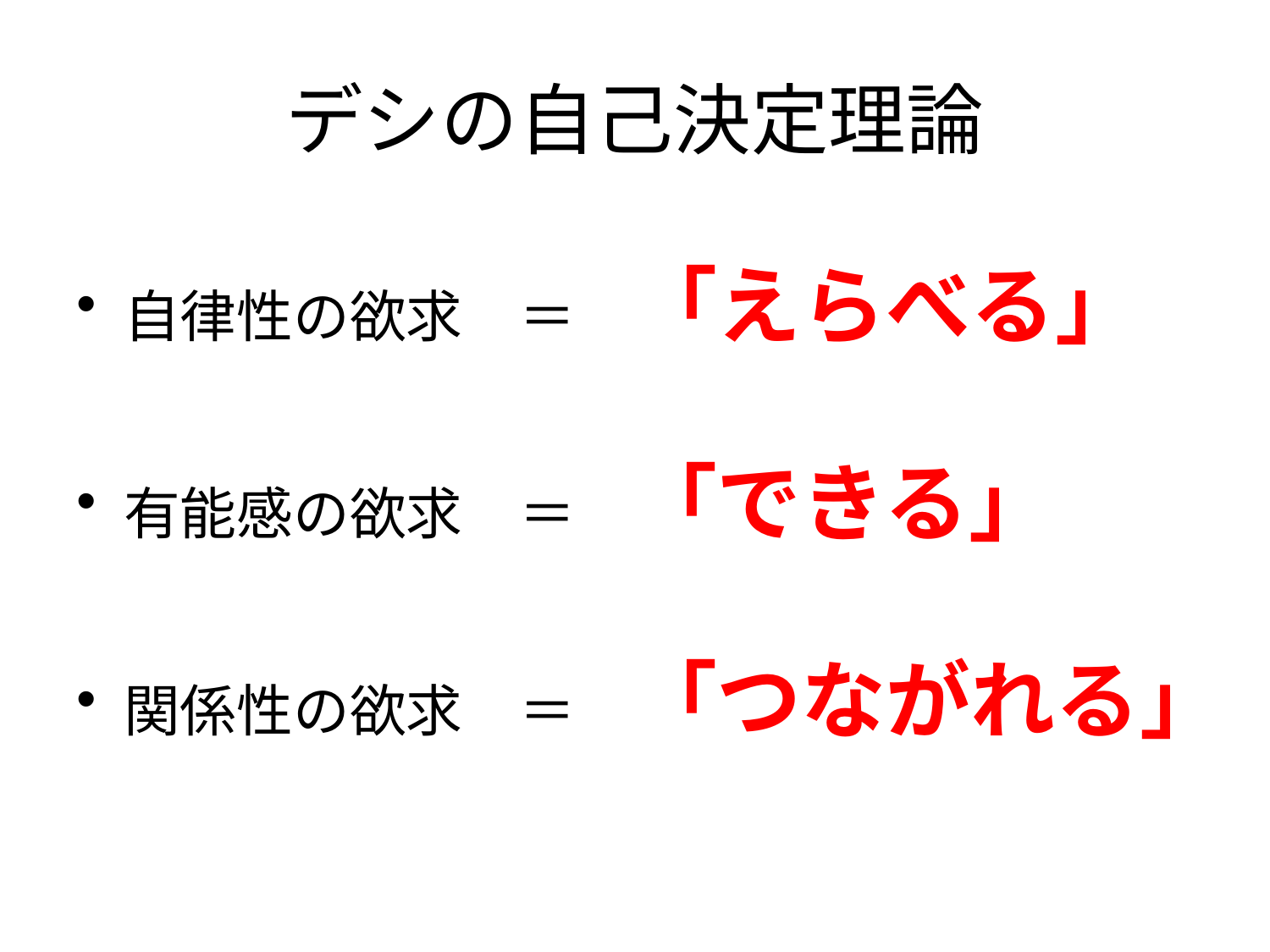

# デシの自己決定理論
自律性の欲求　＝　「えらべる」

有能感の欲求　＝　「できる」

関係性の欲求　＝　「つながれる」